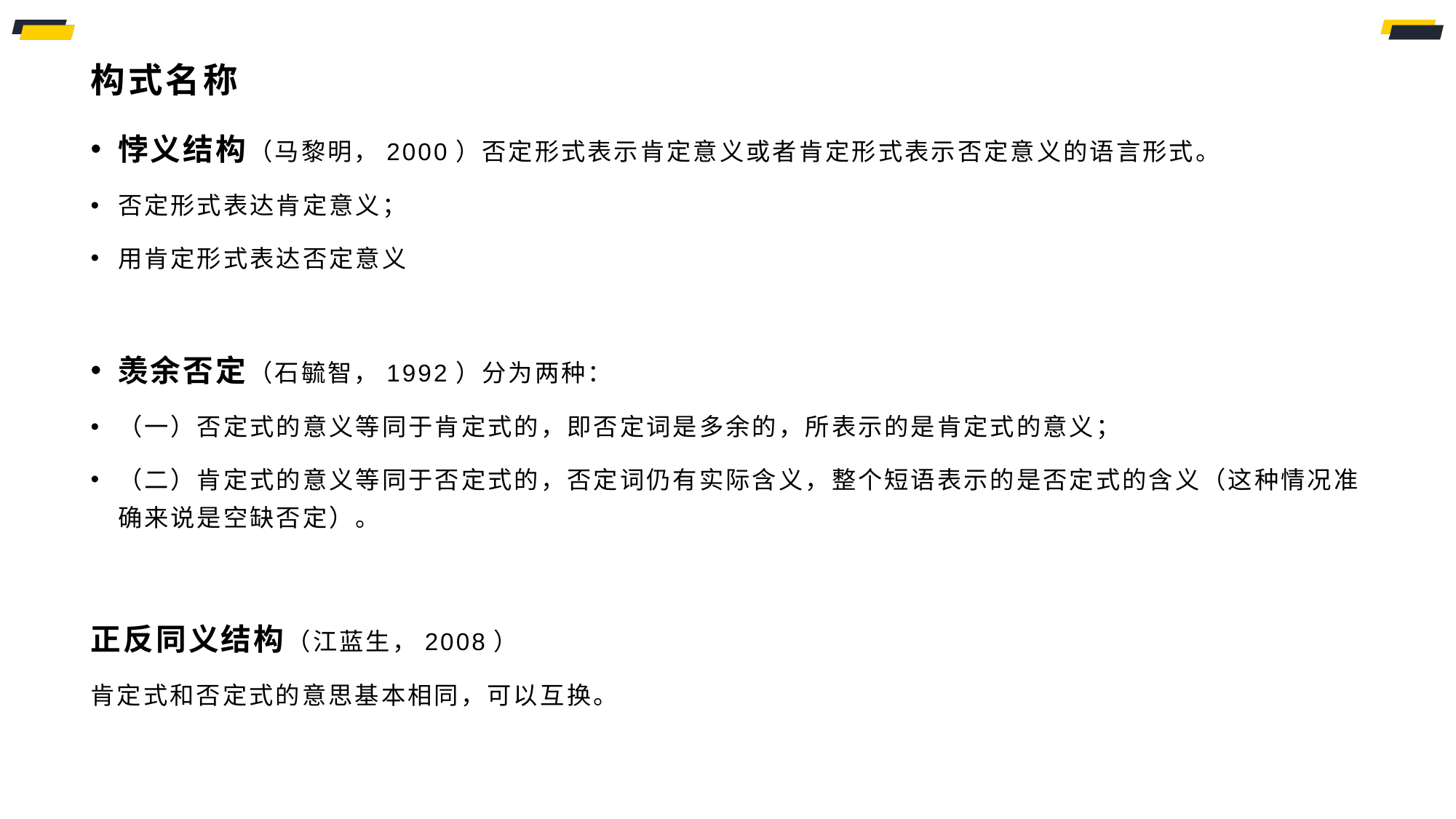

# 构式名称
悖义结构（马黎明，2000）否定形式表示肯定意义或者肯定形式表示否定意义的语言形式。
否定形式表达肯定意义；
用肯定形式表达否定意义

羡余否定（石毓智，1992）分为两种：
（一）否定式的意义等同于肯定式的，即否定词是多余的，所表示的是肯定式的意义；
（二）肯定式的意义等同于否定式的，否定词仍有实际含义，整个短语表示的是否定式的含义（这种情况准确来说是空缺否定）。

正反同义结构（江蓝生，2008）
肯定式和否定式的意思基本相同，可以互换。